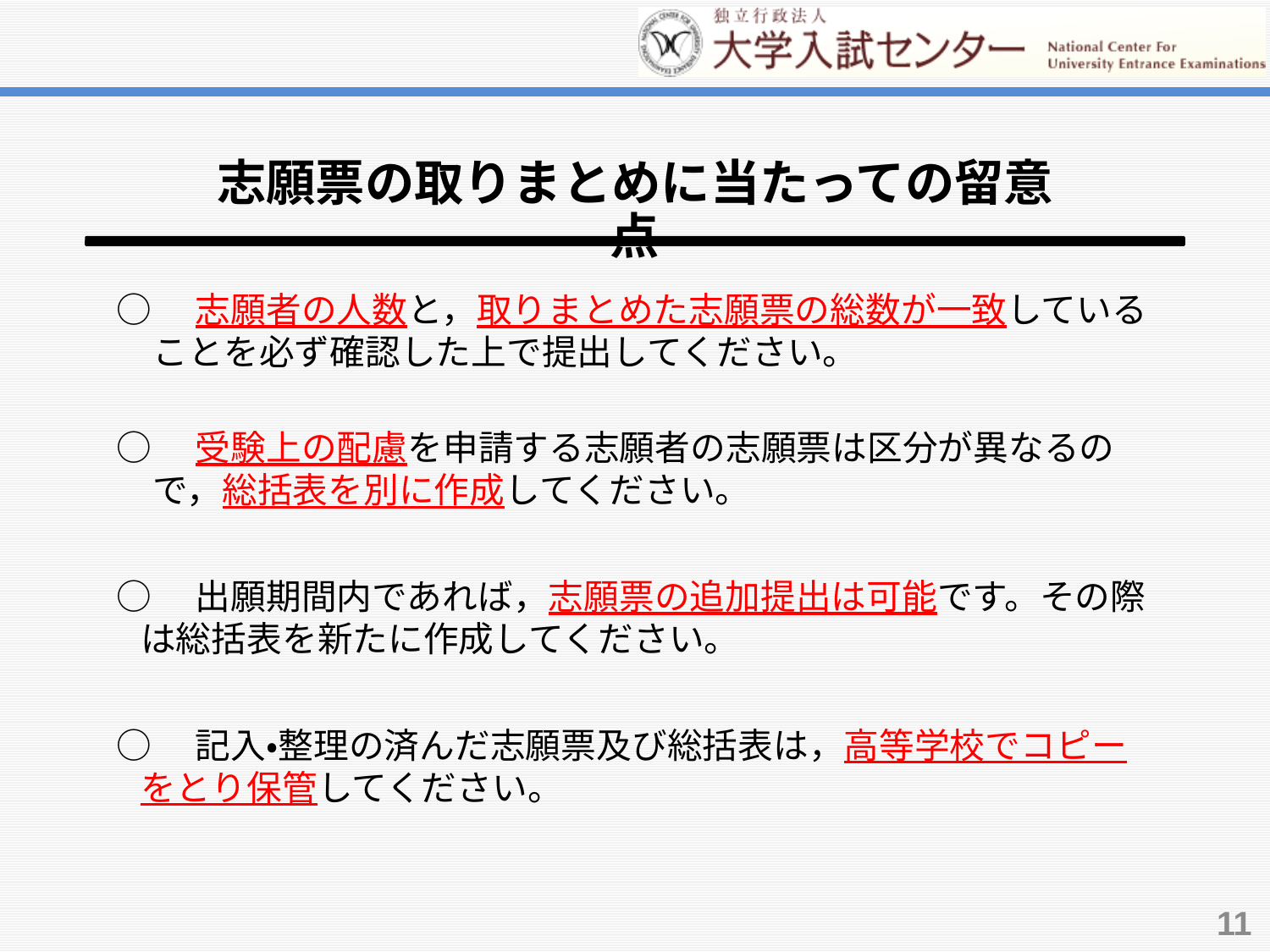

志願票の取りまとめに当たっての留意点

○　志願者の人数と，取りまとめた志願票の総数が一致していることを必ず確認した上で提出してください。
○　受験上の配慮を申請する志願者の志願票は区分が異なるので，総括表を別に作成してください。

○　出願期間内であれば，志願票の追加提出は可能です。その際は総括表を新たに作成してください。

○　記入・整理の済んだ志願票及び総括表は，高等学校でコピーをとり保管してください。

11